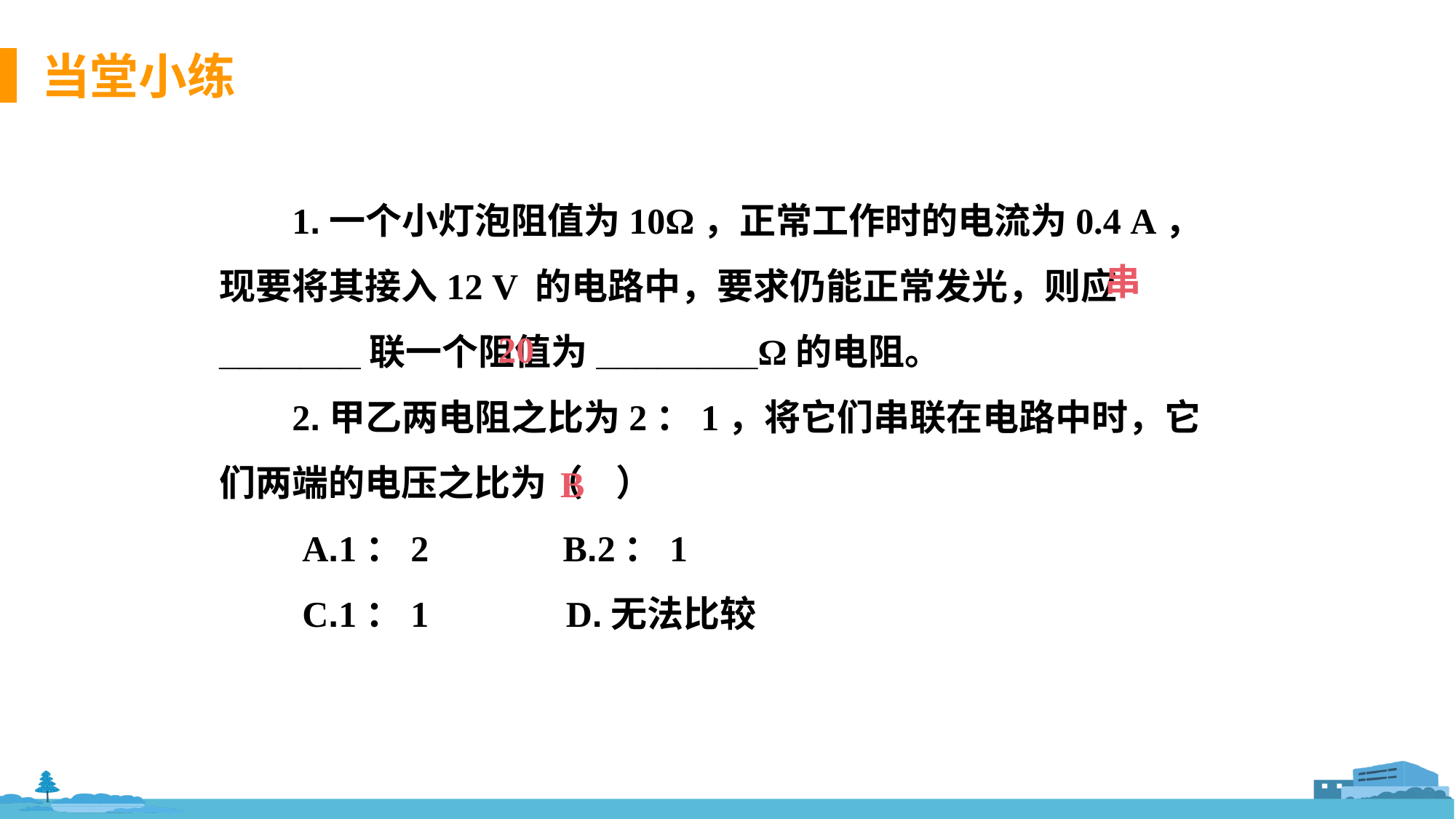

1.一个小灯泡阻值为10Ω，正常工作时的电流为0.4 A，现要将其接入12 V 的电路中，要求仍能正常发光，则应_______联一个阻值为________Ω的电阻。
2.甲乙两电阻之比为2：1，将它们串联在电路中时，它们两端的电压之比为（    ）
 A.1：2  　　   B.2：1
 C.1：1   　　  D.无法比较
串
20
B